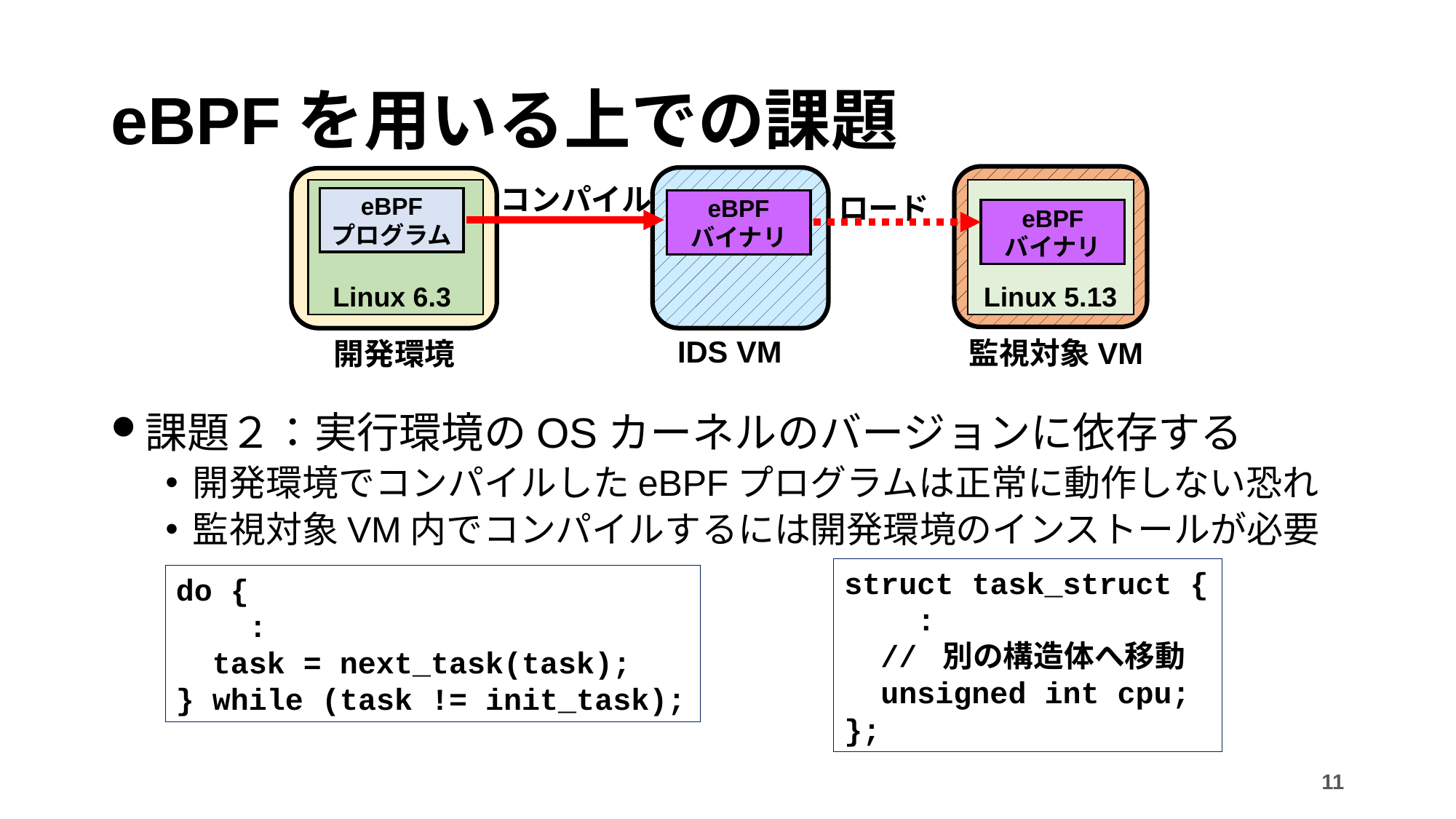

# eBPFを用いる上での課題

コンパイル

ロード
eBPF
プログラム
eBPF
バイナリ
eBPF
バイナリ
Linux 6.3
Linux 5.13
IDS VM
監視対象VM
開発環境

課題２：実行環境のOSカーネルのバージョンに依存する
開発環境でコンパイルしたeBPFプログラムは正常に動作しない恐れ
監視対象VM内でコンパイルするには開発環境のインストールが必要
struct task_struct {
    :
  // 別の構造体へ移動
  unsigned int cpu;
};
do {
    :
  task = next_task(task);
} while (task != init_task);
11